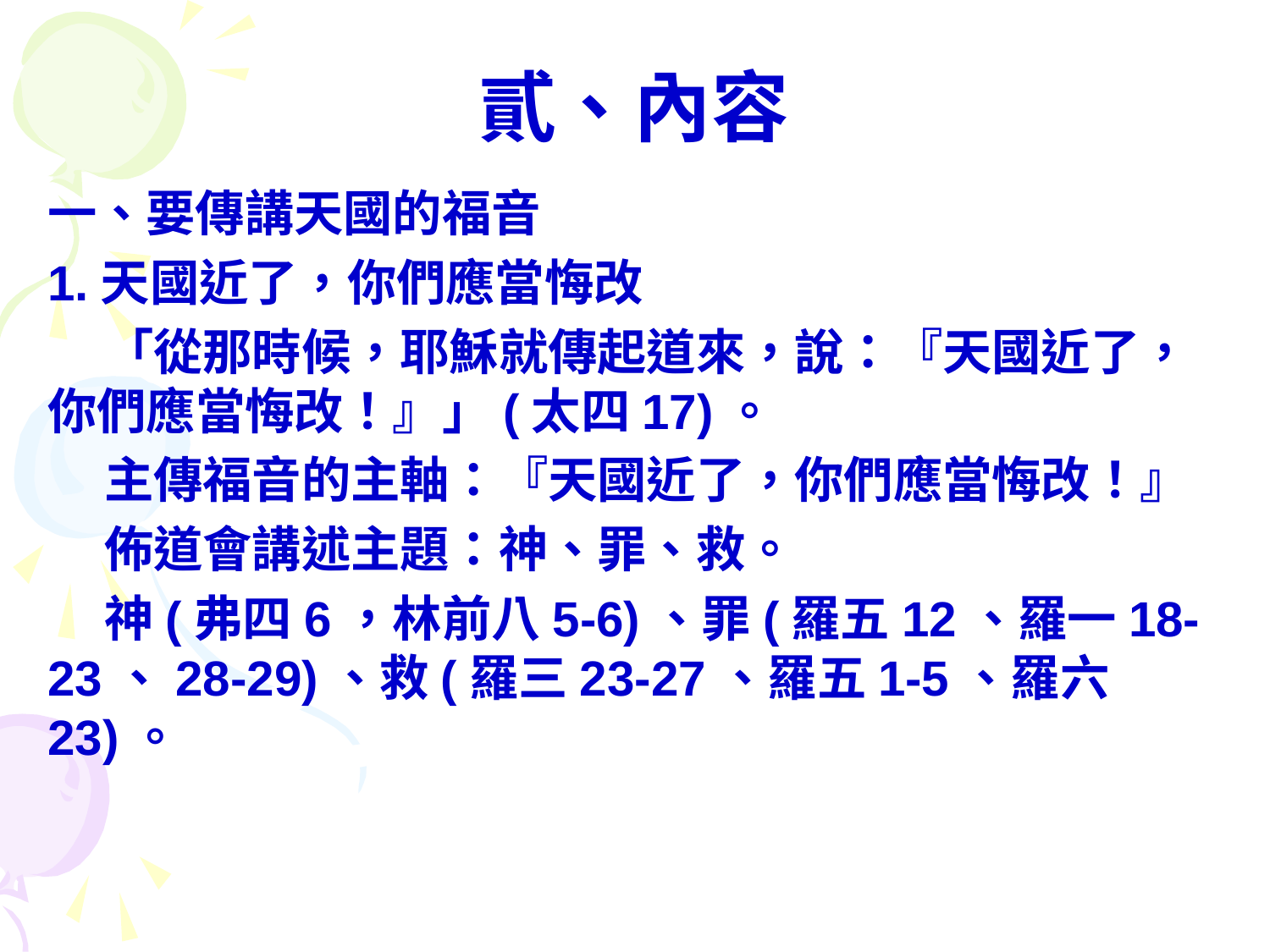

# 貳、內容
一、要傳講天國的福音
1.天國近了，你們應當悔改
    「從那時候，耶穌就傳起道來，說：『天國近了，你們應當悔改！』」(太四17)。
    主傳福音的主軸：『天國近了，你們應當悔改！』
    佈道會講述主題：神、罪、救。
    神(弗四6，林前八5-6)、罪(羅五12、羅一18-23、28-29)、救(羅三23-27、羅五1-5、羅六23)。